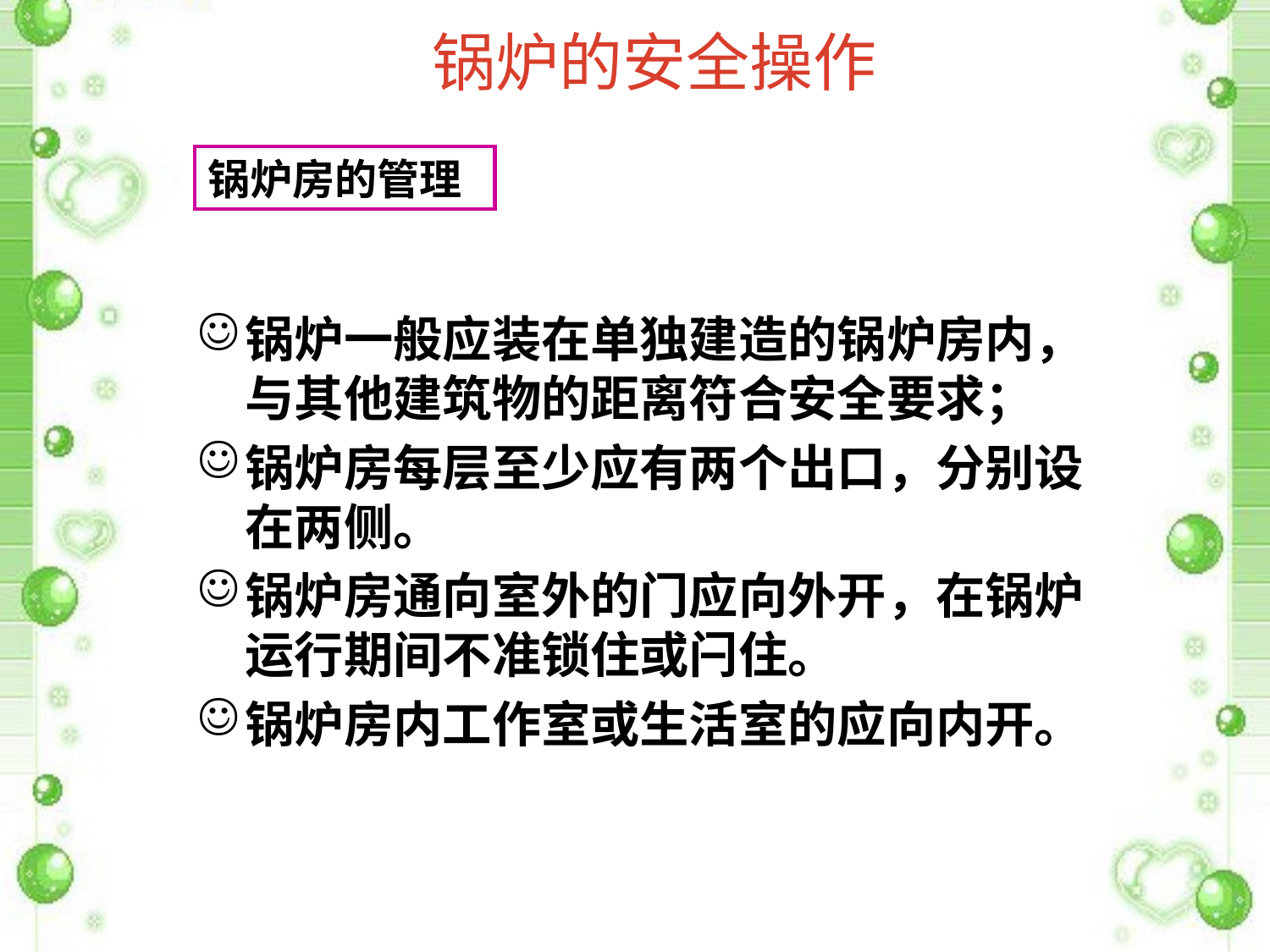

# 锅炉的安全操作
锅炉房的管理
锅炉一般应装在单独建造的锅炉房内，与其他建筑物的距离符合安全要求；
锅炉房每层至少应有两个出口，分别设在两侧。
锅炉房通向室外的门应向外开，在锅炉运行期间不准锁住或闩住。
锅炉房内工作室或生活室的应向内开。